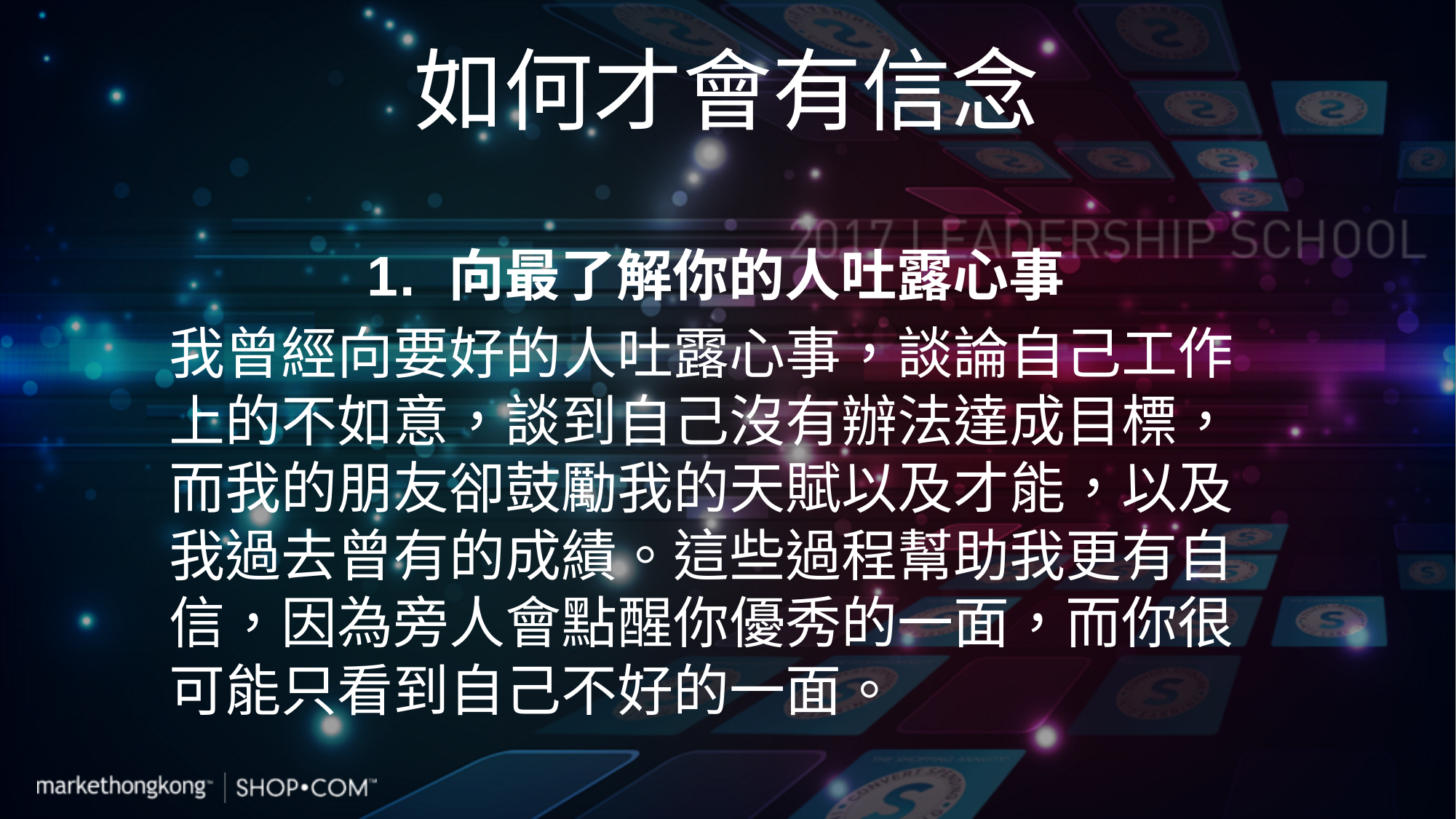

# 如何才會有信念
向最了解你的人吐露心事
我曾經向要好的人吐露心事，談論自己工作上的不如意，談到自己沒有辦法達成目標，而我的朋友卻鼓勵我的天賦以及才能，以及我過去曾有的成績。這些過程幫助我更有自信，因為旁人會點醒你優秀的一面，而你很可能只看到自己不好的一面。